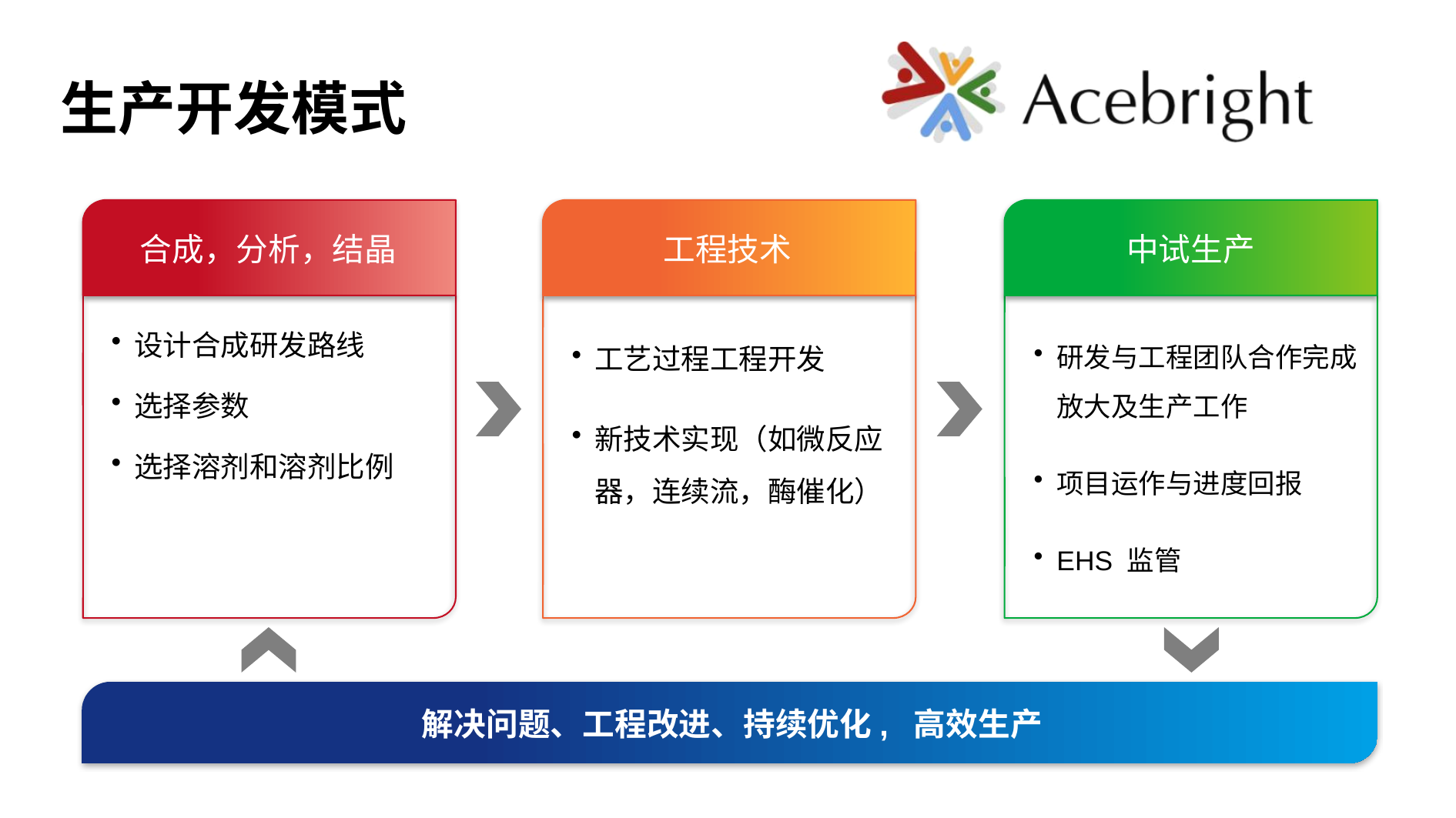

# 生产开发模式

合成，分析，结晶
工程技术
中试生产

设计合成研发路线

选择参数

选择溶剂和溶剂比例
工艺过程工程开发

新技术实现（如微反应器，连续流，酶催化）
研发与工程团队合作完成放大及生产工作

项目运作与进度回报

EHS 监管

解决问题、工程改进、持续优化,  高效生产